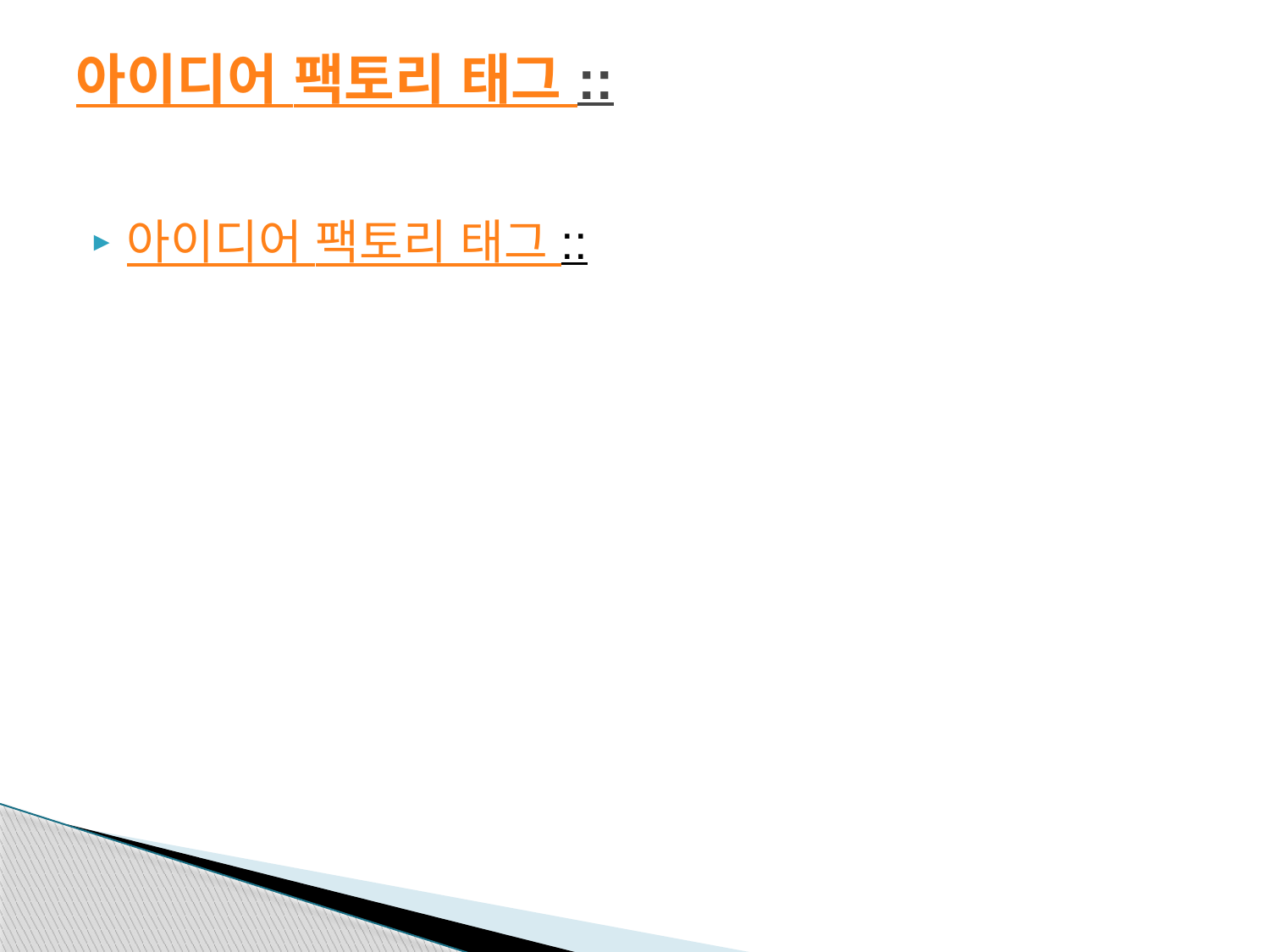

# 아이디어 팩토리 태그 ::
아이디어 팩토리 태그 ::